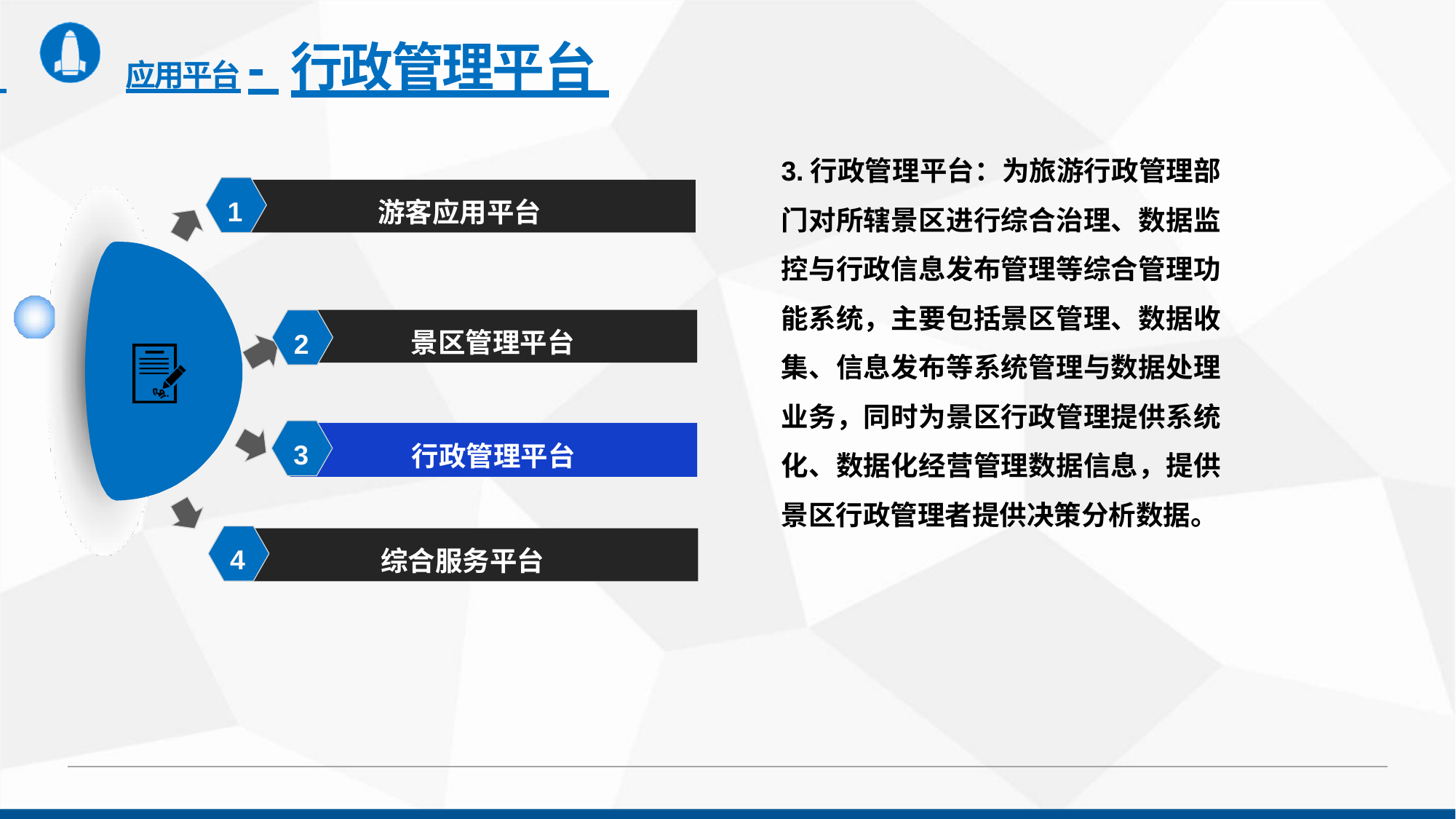

# 应用平台- 行政管理平台
3.行政管理平台：为旅游行政管理部 门对所辖景区进行综合治理、数据监 控与行政信息发布管理等综合管理功 能系统，主要包括景区管理、数据收 集、信息发布等系统管理与数据处理 业务，同时为景区行政管理提供系统 化、数据化经营管理数据信息，提供 景区行政管理者提供决策分析数据。

1
游客应用平台

景区管理平台
2

3
行政管理平台

4
综合服务平台